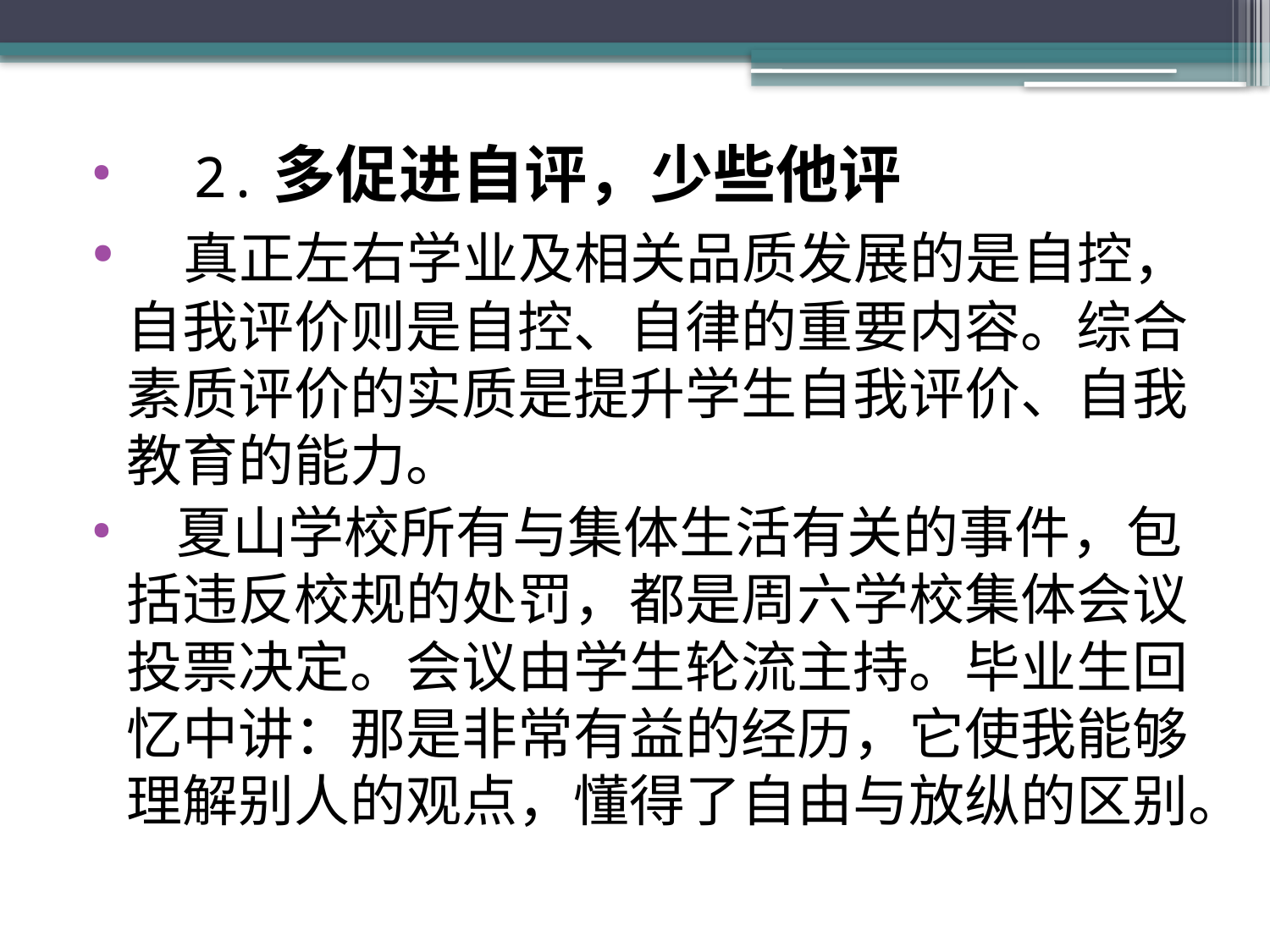

2.多促进自评，少些他评
   真正左右学业及相关品质发展的是自控，自我评价则是自控、自律的重要内容。综合素质评价的实质是提升学生自我评价、自我教育的能力。
   夏山学校所有与集体生活有关的事件，包括违反校规的处罚，都是周六学校集体会议投票决定。会议由学生轮流主持。毕业生回忆中讲：那是非常有益的经历，它使我能够理解别人的观点，懂得了自由与放纵的区别。